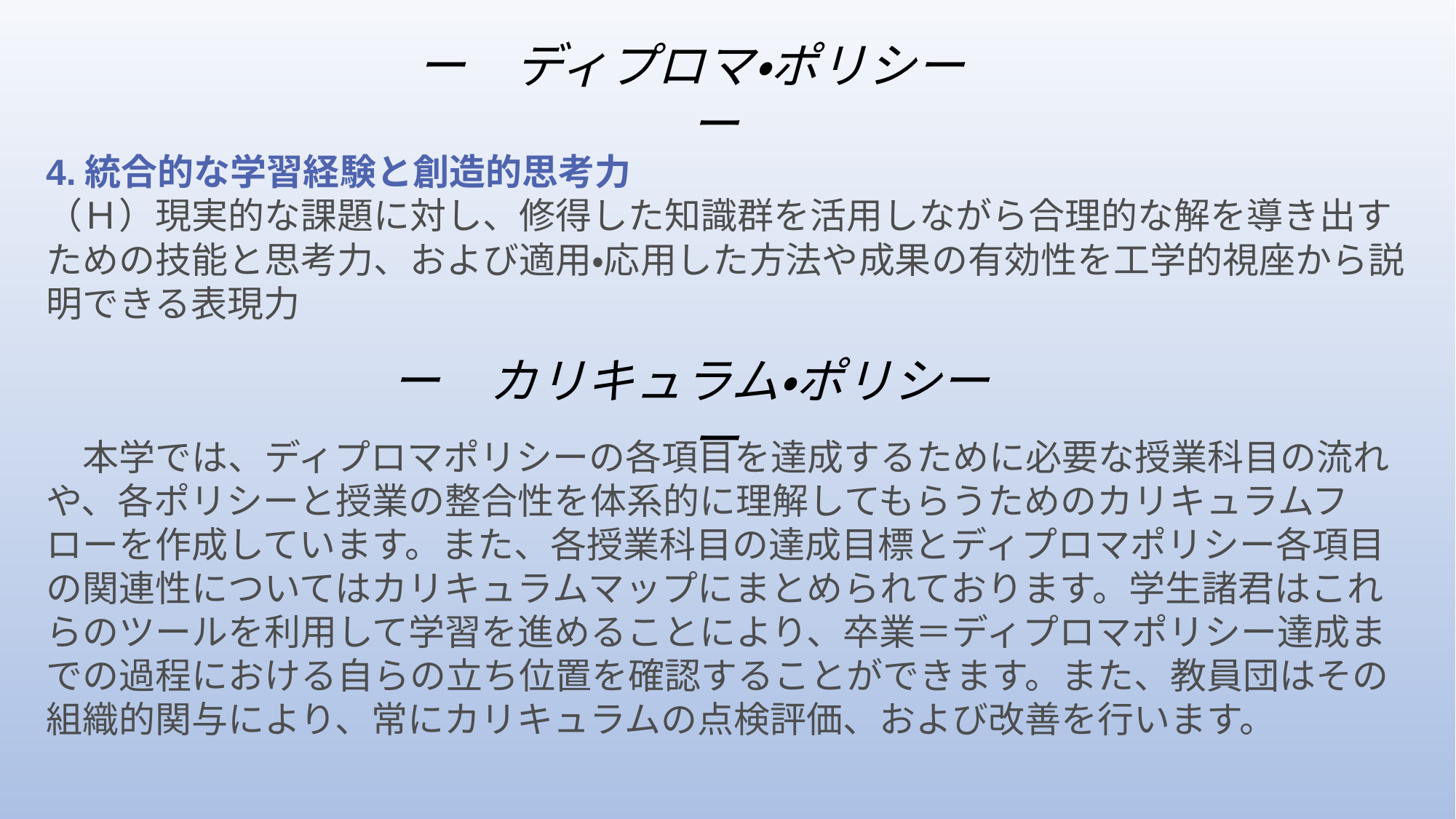

ー　ディプロマ・ポリシー　ー
4.統合的な学習経験と創造的思考力
（Ｈ）現実的な課題に対し、修得した知識群を活用しながら合理的な解を導き出すための技能と思考力、および適用・応用した方法や成果の有効性を工学的視座から説明できる表現力
ー　カリキュラム・ポリシー　ー
　本学では、ディプロマポリシーの各項目を達成するために必要な授業科目の流れや、各ポリシーと授業の整合性を体系的に理解してもらうためのカリキュラムフローを作成しています。また、各授業科目の達成目標とディプロマポリシー各項目の関連性についてはカリキュラムマップにまとめられております。学生諸君はこれらのツールを利用して学習を進めることにより、卒業＝ディプロマポリシー達成までの過程における自らの立ち位置を確認することができます。また、教員団はその組織的関与により、常にカリキュラムの点検評価、および改善を行います。